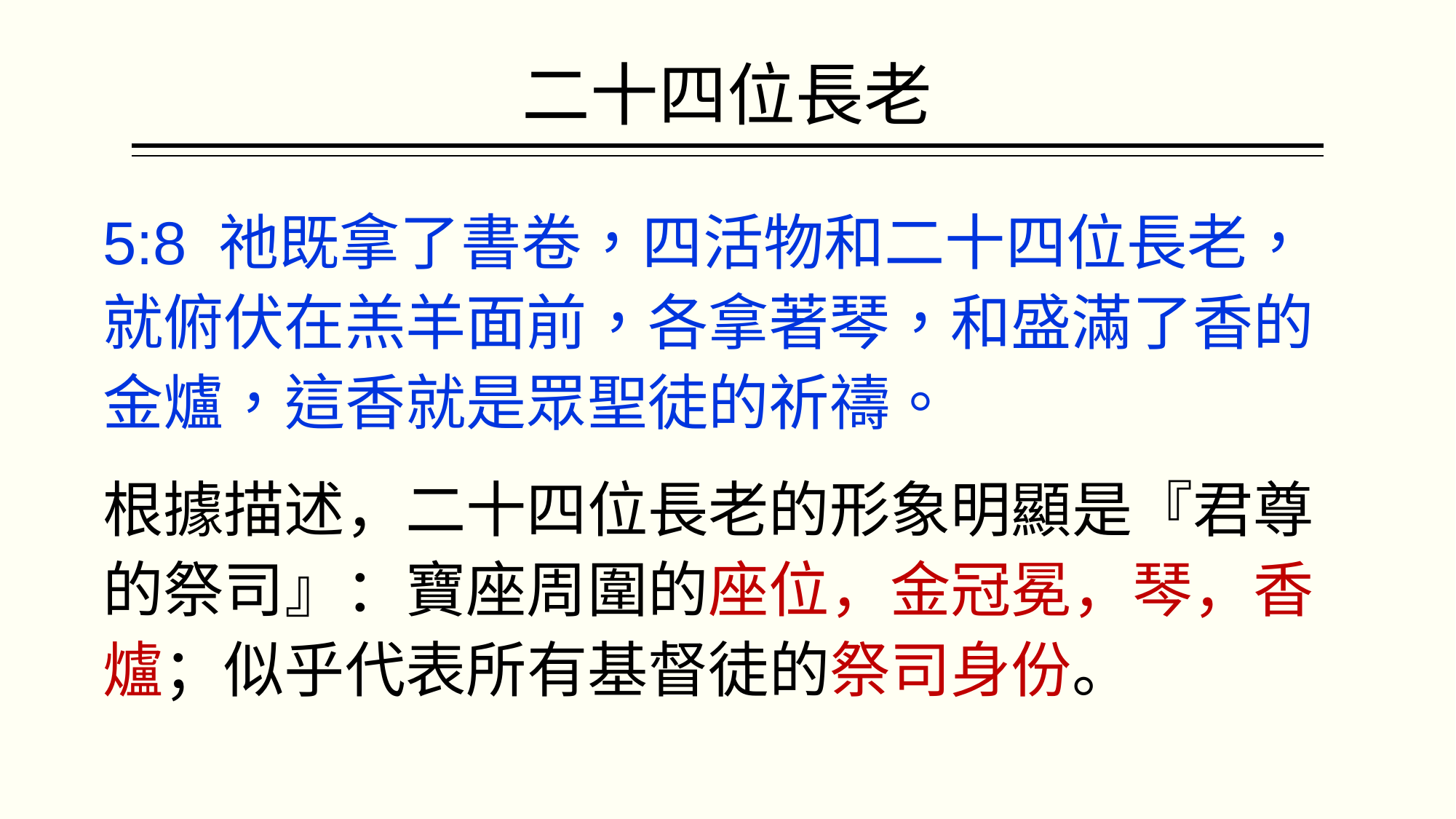

# 二十四位長老
5:8 祂既拿了書卷，四活物和二十四位長老，就俯伏在羔羊面前，各拿著琴，和盛滿了香的金爐，這香就是眾聖徒的祈禱。
根據描述，二十四位長老的形象明顯是『君尊的祭司』：寶座周圍的座位，金冠冕，琴，香爐；似乎代表所有基督徒的祭司身份。